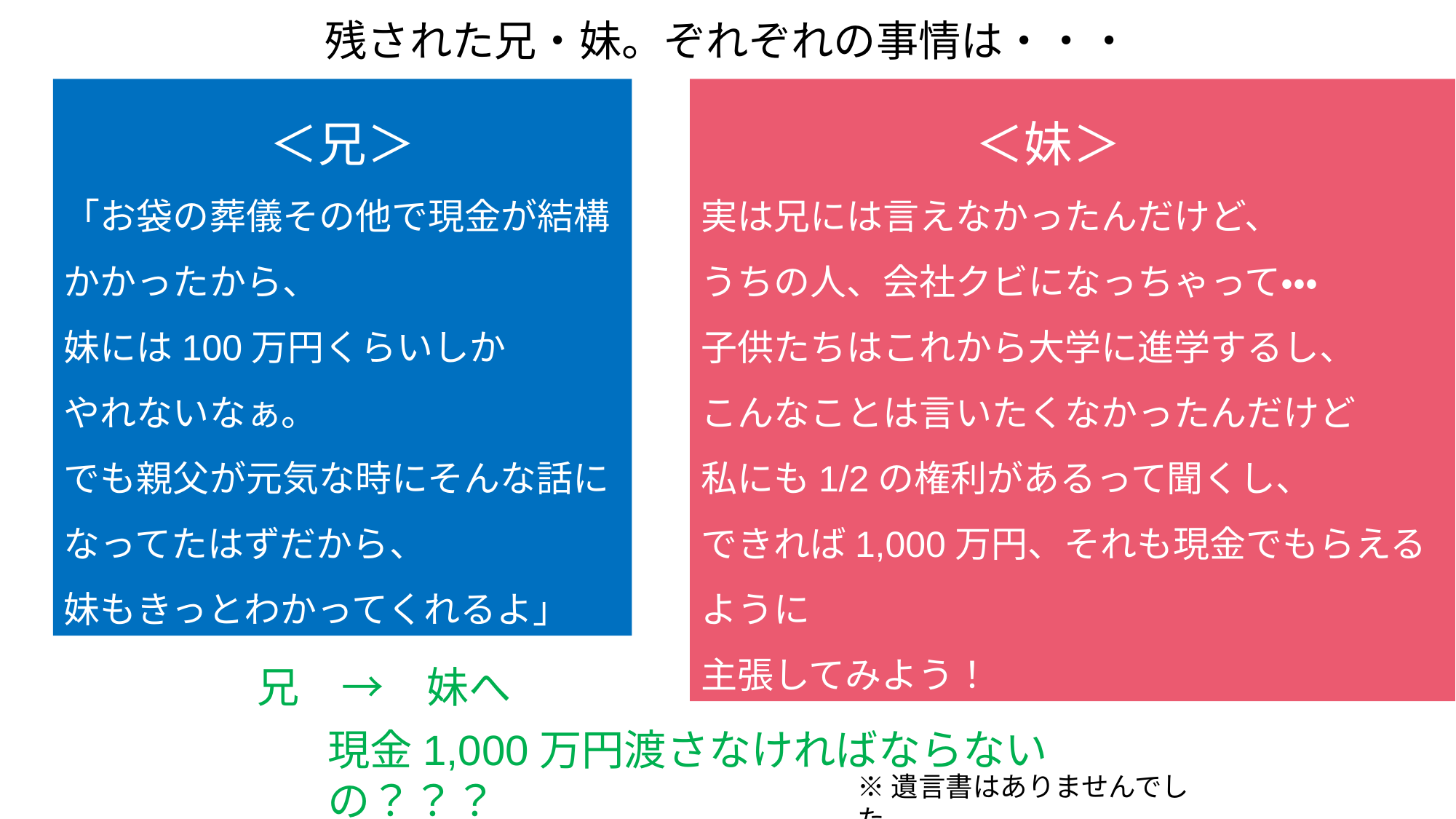

# 残された兄・妹。ぞれぞれの事情は・・・
＜兄＞
「お袋の葬儀その他で現金が結構かかったから、
妹には100万円くらいしか
やれないなぁ。
でも親父が元気な時にそんな話になってたはずだから、
妹もきっとわかってくれるよ」
＜妹＞
実は兄には言えなかったんだけど、
うちの人、会社クビになっちゃって・・・
子供たちはこれから大学に進学するし、
こんなことは言いたくなかったんだけど
私にも1/2の権利があるって聞くし、
できれば1,000万円、それも現金でもらえるように
主張してみよう！
兄　→　妹へ
現金1,000万円渡さなければならないの？？？
※遺言書はありませんでした